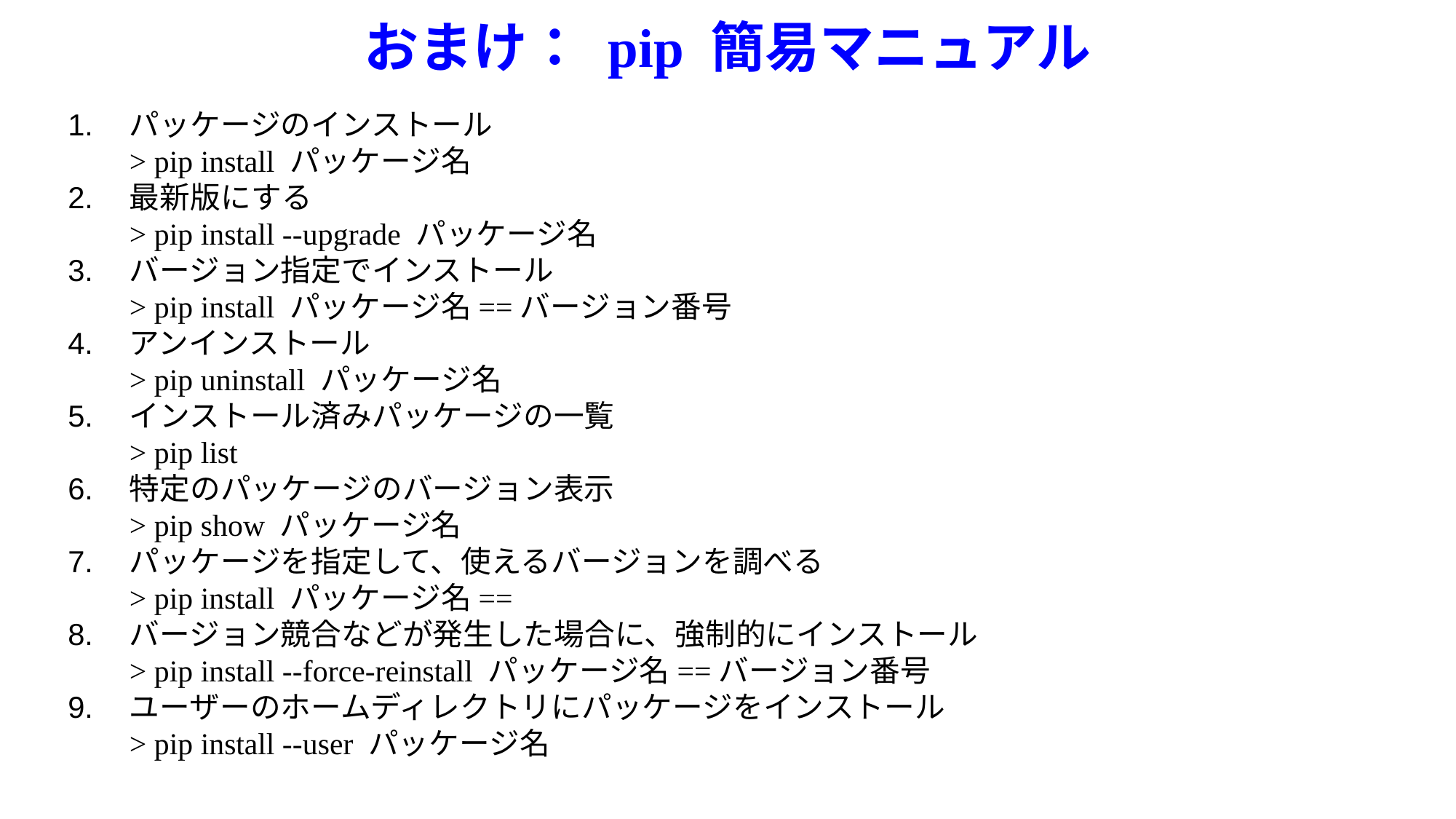

# おまけ： pip 簡易マニュアル
パッケージのインストール
> pip install パッケージ名
最新版にする
> pip install --upgrade パッケージ名
バージョン指定でインストール
> pip install パッケージ名==バージョン番号
アンインストール
> pip uninstall パッケージ名
インストール済みパッケージの一覧
> pip list
特定のパッケージのバージョン表示
> pip show パッケージ名
パッケージを指定して、使えるバージョンを調べる
> pip install パッケージ名==
バージョン競合などが発生した場合に、強制的にインストール
> pip install --force-reinstall パッケージ名==バージョン番号
ユーザーのホームディレクトリにパッケージをインストール
> pip install --user パッケージ名